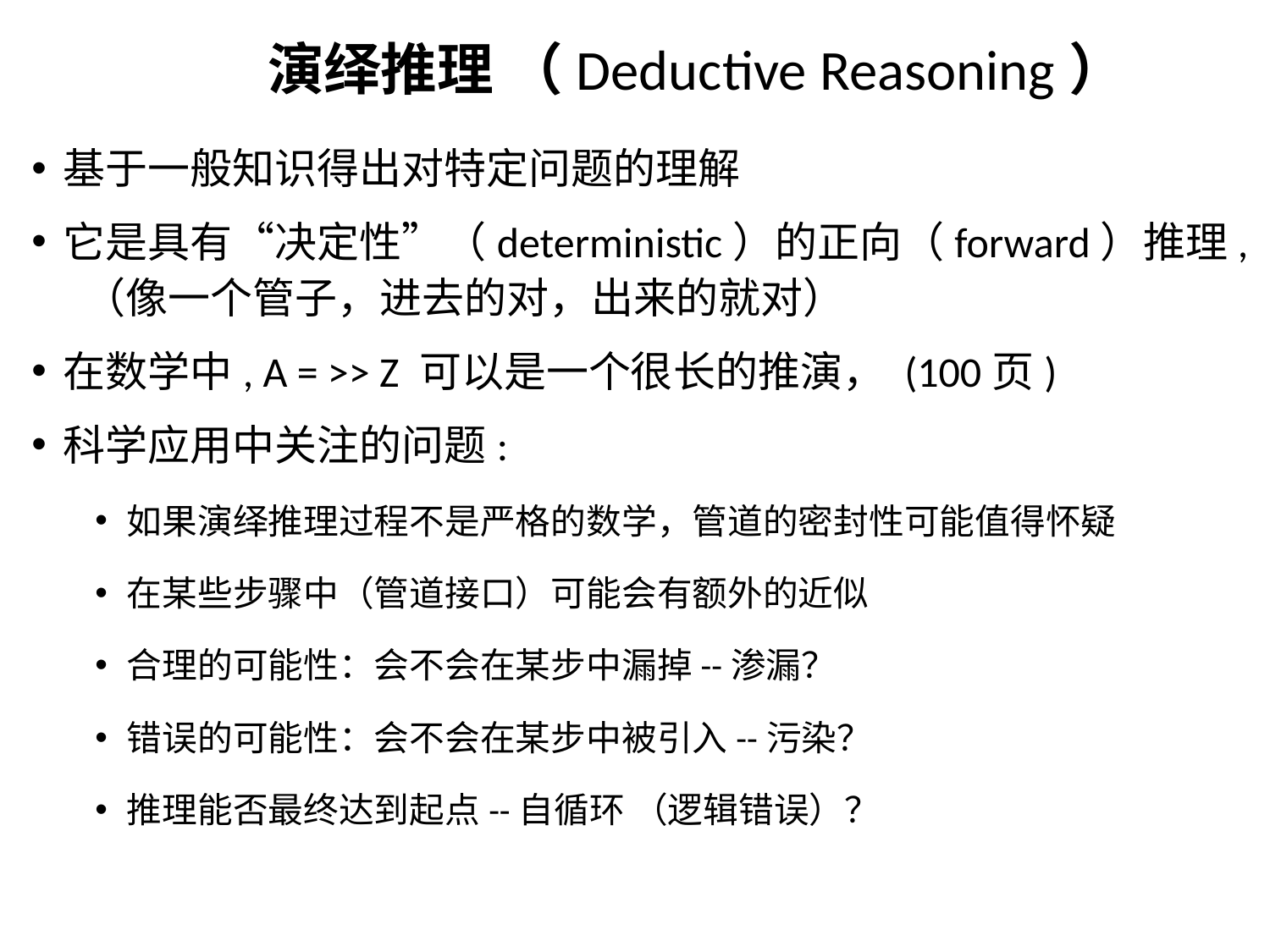

# 演绎推理 （Deductive Reasoning）
基于一般知识得出对特定问题的理解
它是具有“决定性”（deterministic）的正向（forward）推理, （像一个管子，进去的对，出来的就对）
在数学中, A = >> Z 可以是一个很长的推演， (100页)
科学应用中关注的问题:
如果演绎推理过程不是严格的数学，管道的密封性可能值得怀疑
在某些步骤中（管道接口）可能会有额外的近似
合理的可能性：会不会在某步中漏掉--渗漏？
错误的可能性：会不会在某步中被引入--污染？
推理能否最终达到起点--自循环 （逻辑错误）？